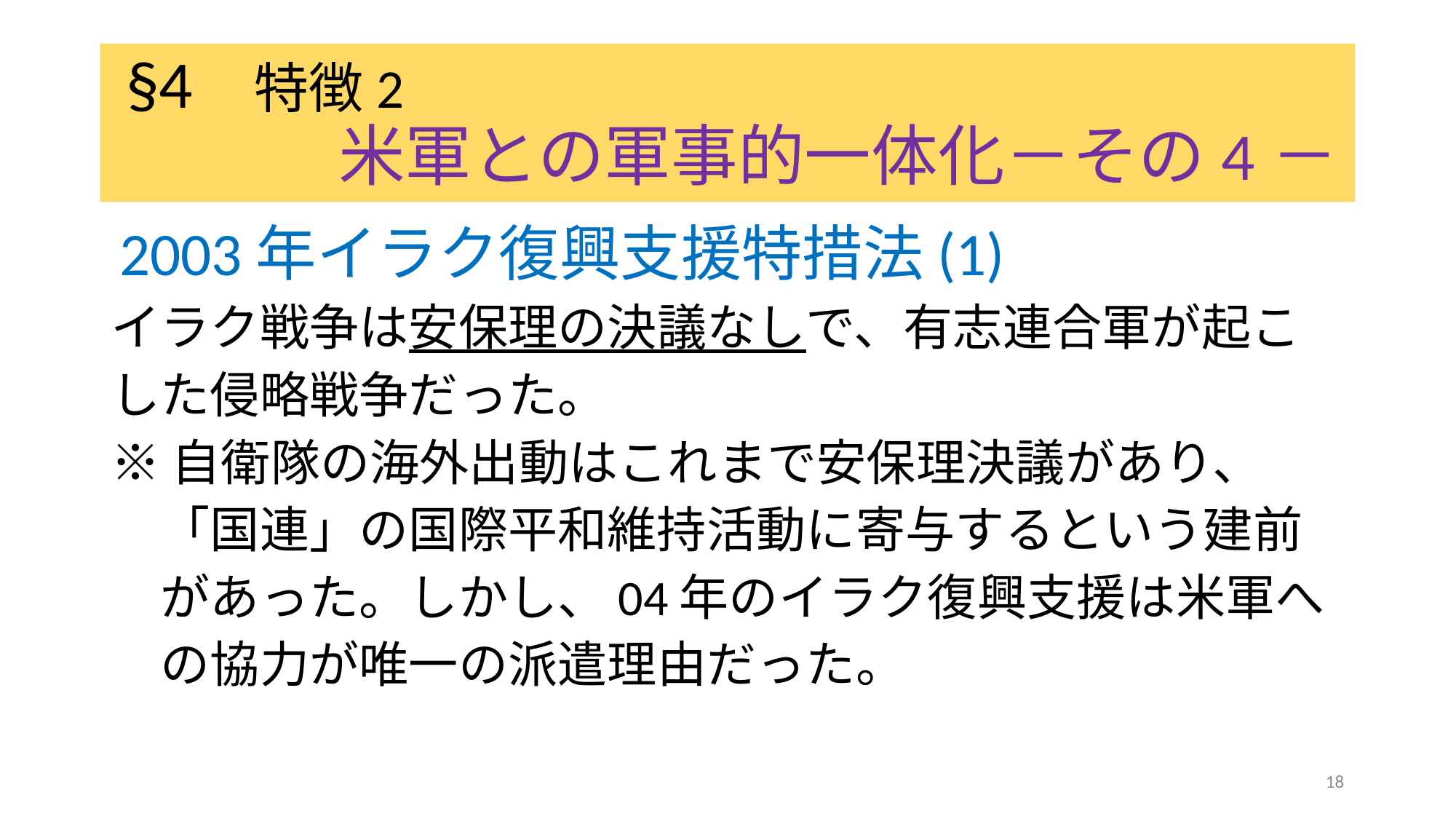

# §4   特徴2 米軍との軍事的一体化－その4－
 2003年イラク復興支援特措法(1)
イラク戦争は安保理の決議なしで、有志連合軍が起こ
した侵略戦争だった。
※自衛隊の海外出動はこれまで安保理決議があり、
　「国連」の国際平和維持活動に寄与するという建前
　があった。しかし、04年のイラク復興支援は米軍へ
　の協力が唯一の派遣理由だった。
18